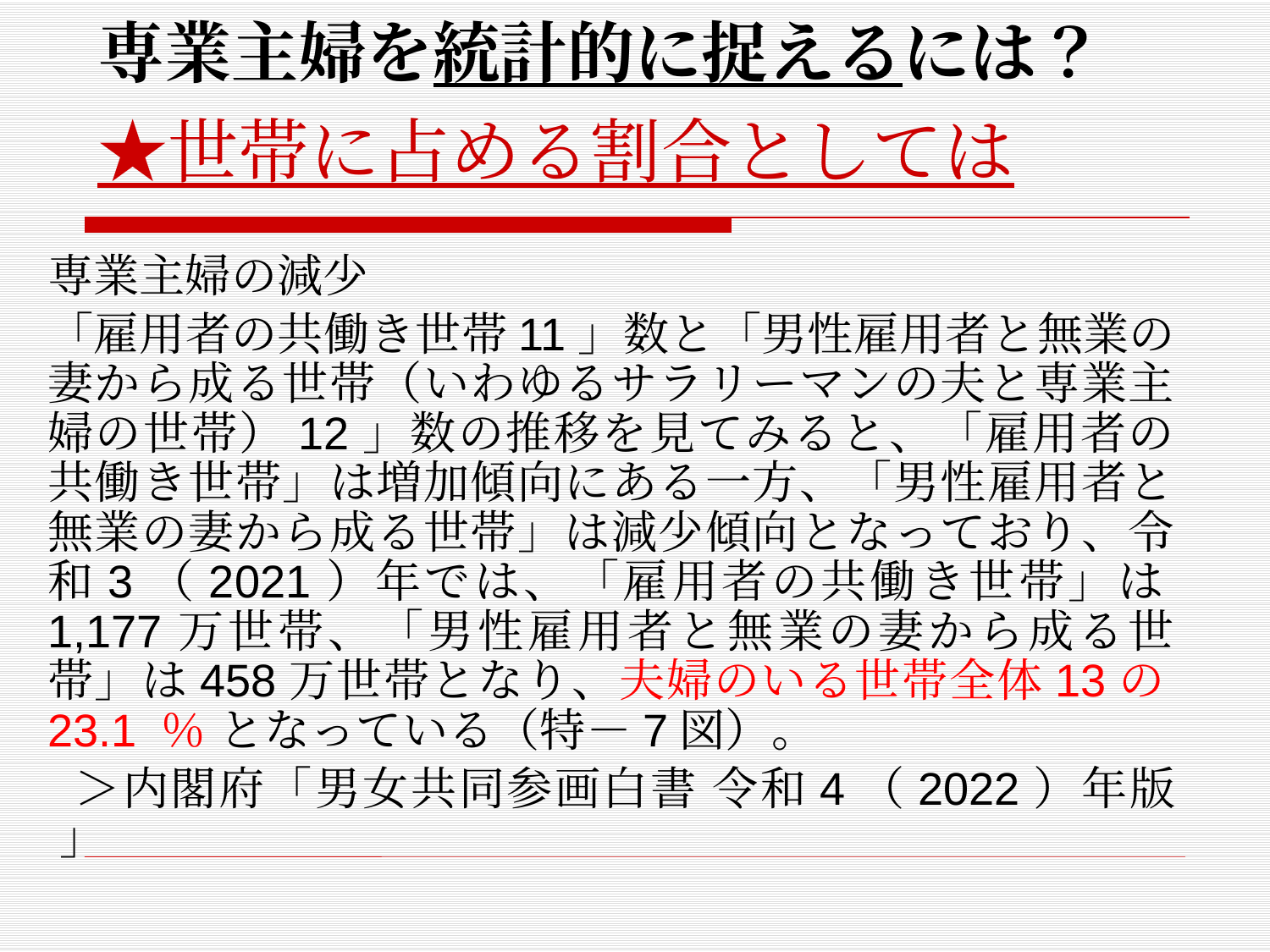

# 専業主婦を統計的に捉えるには？ ★世帯に占める割合としては
専業主婦の減少
「雇用者の共働き世帯11」数と「男性雇用者と無業の妻から成る世帯（いわゆるサラリーマンの夫と専業主婦の世帯）12」数の推移を見てみると、「雇用者の共働き世帯」は増加傾向にある一方、「男性雇用者と無業の妻から成る世帯」は減少傾向となっており、令和3（2021）年では、「雇用者の共働き世帯」は1,177万世帯、「男性雇用者と無業の妻から成る世帯」は458万世帯となり、夫婦のいる世帯全体13の23.1 ％ となっている（特－7図）。
 ＞内閣府「男女共同参画白書 令和4（2022）年版 」